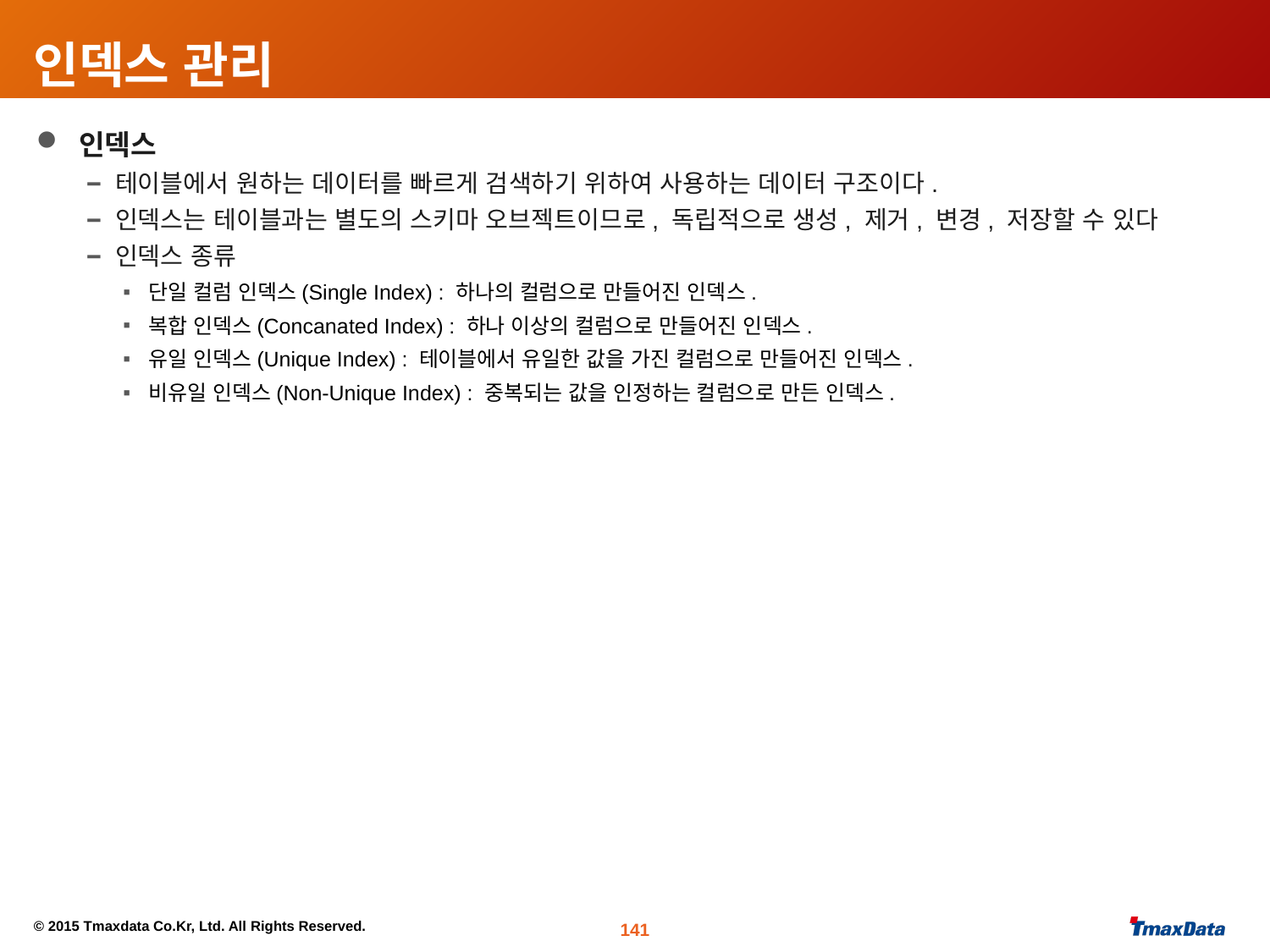

# 인덱스 관리
 인덱스
 테이블에서 원하는 데이터를 빠르게 검색하기 위하여 사용하는 데이터 구조이다.
 인덱스는 테이블과는 별도의 스키마 오브젝트이므로, 독립적으로 생성, 제거, 변경, 저장할 수 있다
 인덱스 종류
단일 컬럼 인덱스(Single Index) : 하나의 컬럼으로 만들어진 인덱스.
복합 인덱스(Concanated Index) : 하나 이상의 컬럼으로 만들어진 인덱스.
유일 인덱스(Unique Index) : 테이블에서 유일한 값을 가진 컬럼으로 만들어진 인덱스.
비유일 인덱스(Non-Unique Index) : 중복되는 값을 인정하는 컬럼으로 만든 인덱스.